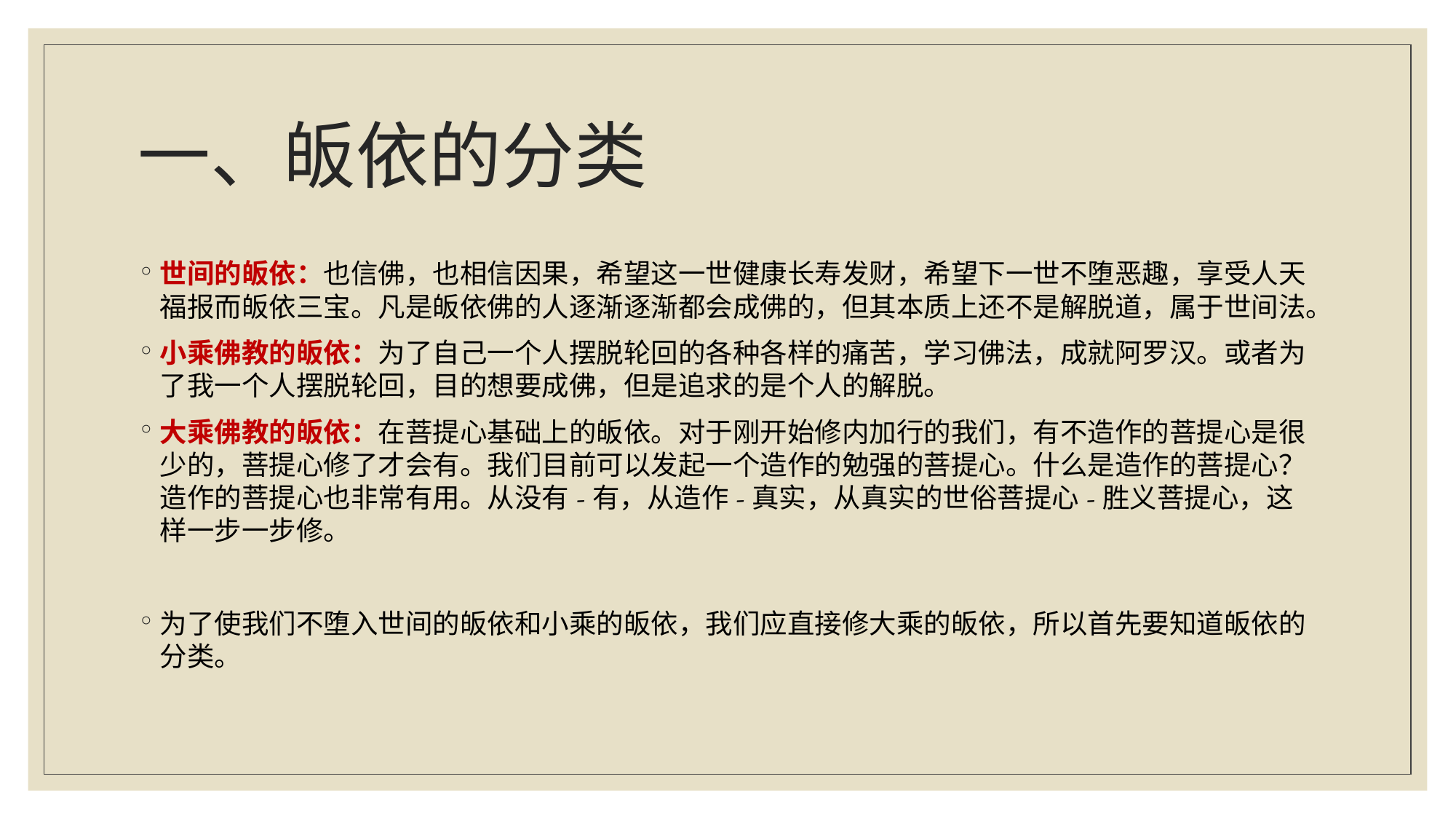

# 一、皈依的分类
世间的皈依：也信佛，也相信因果，希望这一世健康长寿发财，希望下一世不堕恶趣，享受人天福报而皈依三宝。凡是皈依佛的人逐渐逐渐都会成佛的，但其本质上还不是解脱道，属于世间法。
小乘佛教的皈依：为了自己一个人摆脱轮回的各种各样的痛苦，学习佛法，成就阿罗汉。或者为了我一个人摆脱轮回，目的想要成佛，但是追求的是个人的解脱。
大乘佛教的皈依：在菩提心基础上的皈依。对于刚开始修内加行的我们，有不造作的菩提心是很少的，菩提心修了才会有。我们目前可以发起一个造作的勉强的菩提心。什么是造作的菩提心？造作的菩提心也非常有用。从没有-有，从造作-真实，从真实的世俗菩提心-胜义菩提心，这样一步一步修。

为了使我们不堕入世间的皈依和小乘的皈依，我们应直接修大乘的皈依，所以首先要知道皈依的分类。